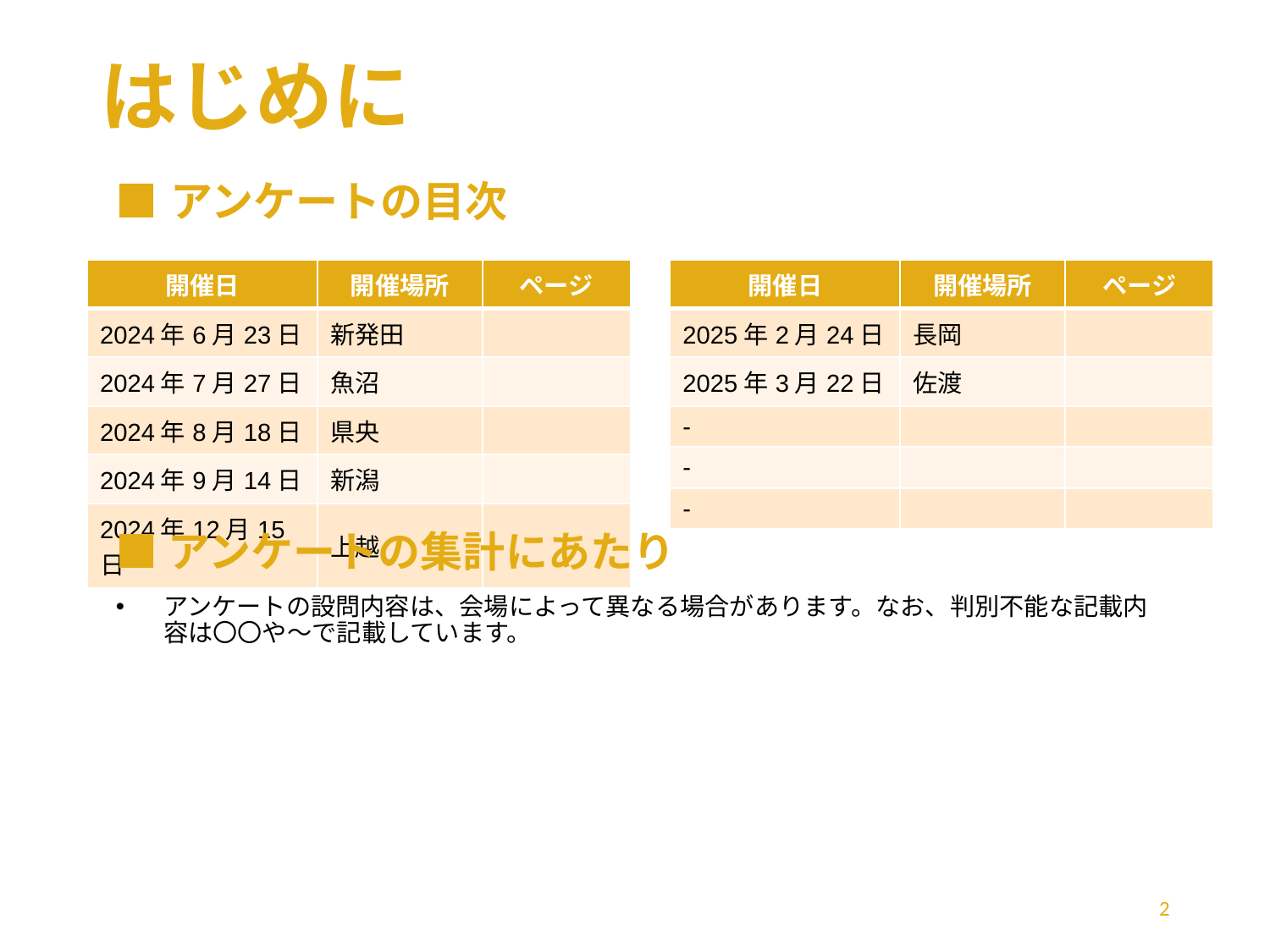

# はじめに
■アンケートの目次
| 開催日 | 開催場所 | ページ |
| --- | --- | --- |
| 2024年6月23日 | 新発田 |  |
| 2024年7月27日 | 魚沼 |  |
| 2024年8月18日 | 県央 |  |
| 2024年9月14日 | 新潟 |  |
| 2024年12月15日 | 上越 |  |
| 開催日 | 開催場所 | ページ |
| --- | --- | --- |
| 2025年2月24日 | 長岡 |  |
| 2025年3月22日 | 佐渡 |  |
| - |  |  |
| - |  |  |
| - |  |  |
■アンケートの集計にあたり
アンケートの設問内容は、会場によって異なる場合があります。なお、判別不能な記載内容は〇〇や〜で記載しています。
2